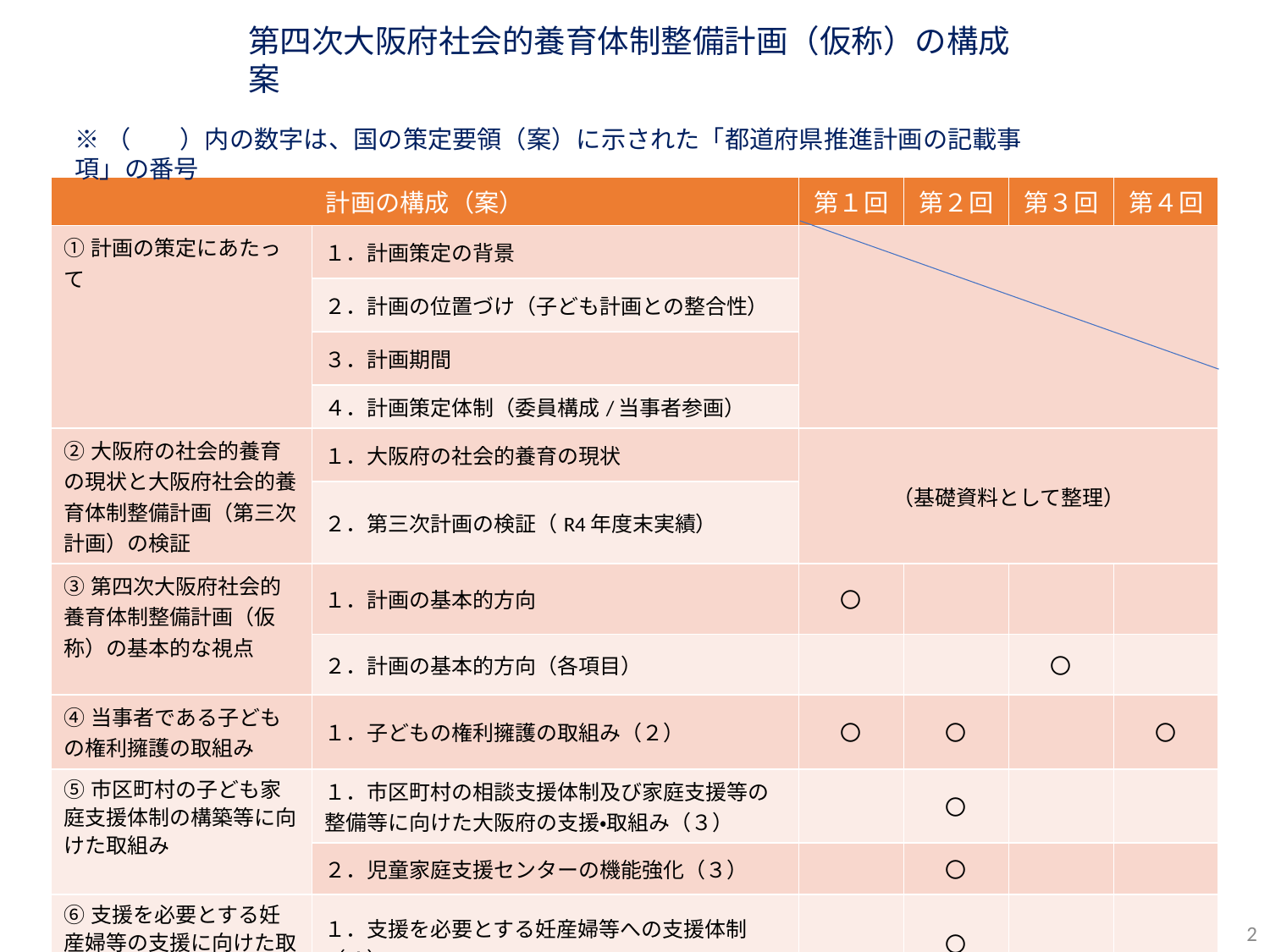

第四次大阪府社会的養育体制整備計画（仮称）の構成案
※（　　）内の数字は、国の策定要領（案）に示された「都道府県推進計画の記載事項」の番号
| 計画の構成（案） | 計画の構成（案） | 第１回 | 第２回 | 第３回 | 第４回 |
| --- | --- | --- | --- | --- | --- |
| ①計画の策定にあたって | １．計画策定の背景 |  |  |  |  |
|  | ２．計画の位置づけ（子ども計画との整合性） |  |  |  |  |
|  | ３．計画期間 |  |  |  |  |
|  | ４．計画策定体制（委員構成/当事者参画） |  |  |  |  |
| ②大阪府の社会的養育の現状と大阪府社会的養育体制整備計画（第三次計画）の検証 | １．大阪府の社会的養育の現状 | （基礎資料として整理） |  |  |  |
|  | ２．第三次計画の検証（R4年度末実績） |  |  |  |  |
| ③第四次大阪府社会的養育体制整備計画（仮称）の基本的な視点 | １．計画の基本的方向 | 〇 |  |  |  |
|  | ２．計画の基本的方向（各項目） |  |  | 〇 |  |
| ④当事者である子どもの権利擁護の取組み | １．子どもの権利擁護の取組み（２） | 〇 | 〇 |  | 〇 |
| ⑤市区町村の子ども家庭支援体制の構築等に向けた取組み | １．市区町村の相談支援体制及び家庭支援等の整備等に向けた大阪府の支援・取組み（３） |  | 〇 |  |  |
|  | ２．児童家庭支援センターの機能強化（３） |  | 〇 |  |  |
| ⑥支援を必要とする妊産婦等の支援に向けた取組み | １．支援を必要とする妊産婦等への支援体制（４） |  | 〇 |  |  |
2